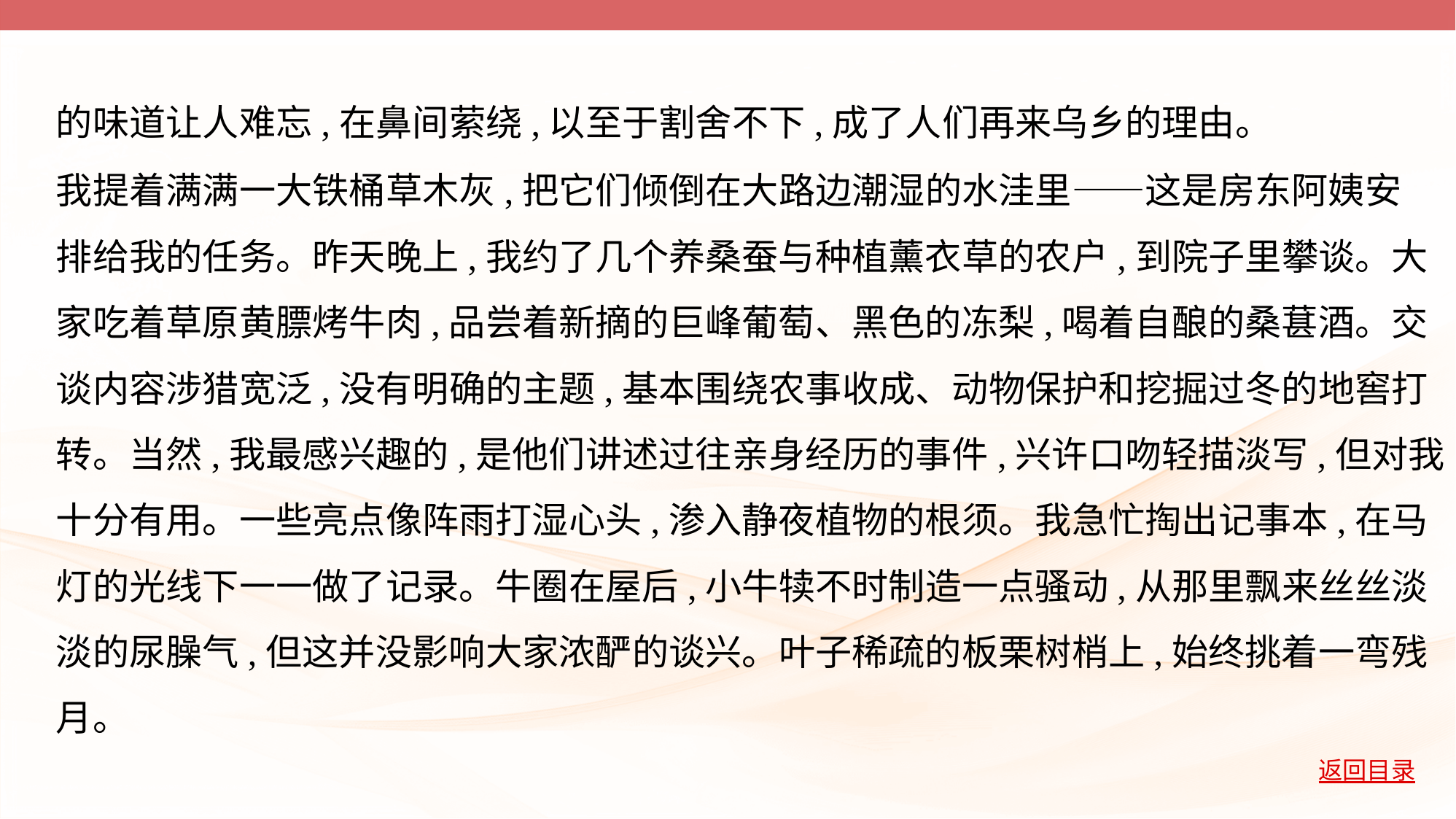

的味道让人难忘,在鼻间萦绕,以至于割舍不下,成了人们再来乌乡的理由。
我提着满满一大铁桶草木灰,把它们倾倒在大路边潮湿的水洼里——这是房东阿姨安
排给我的任务。昨天晚上,我约了几个养桑蚕与种植薰衣草的农户,到院子里攀谈。大
家吃着草原黄膘烤牛肉,品尝着新摘的巨峰葡萄、黑色的冻梨,喝着自酿的桑葚酒。交
谈内容涉猎宽泛,没有明确的主题,基本围绕农事收成、动物保护和挖掘过冬的地窖打
转。当然,我最感兴趣的,是他们讲述过往亲身经历的事件,兴许口吻轻描淡写,但对我
十分有用。一些亮点像阵雨打湿心头,渗入静夜植物的根须。我急忙掏出记事本,在马
灯的光线下一一做了记录。牛圈在屋后,小牛犊不时制造一点骚动,从那里飘来丝丝淡
淡的尿臊气,但这并没影响大家浓酽的谈兴。叶子稀疏的板栗树梢上,始终挑着一弯残
月。